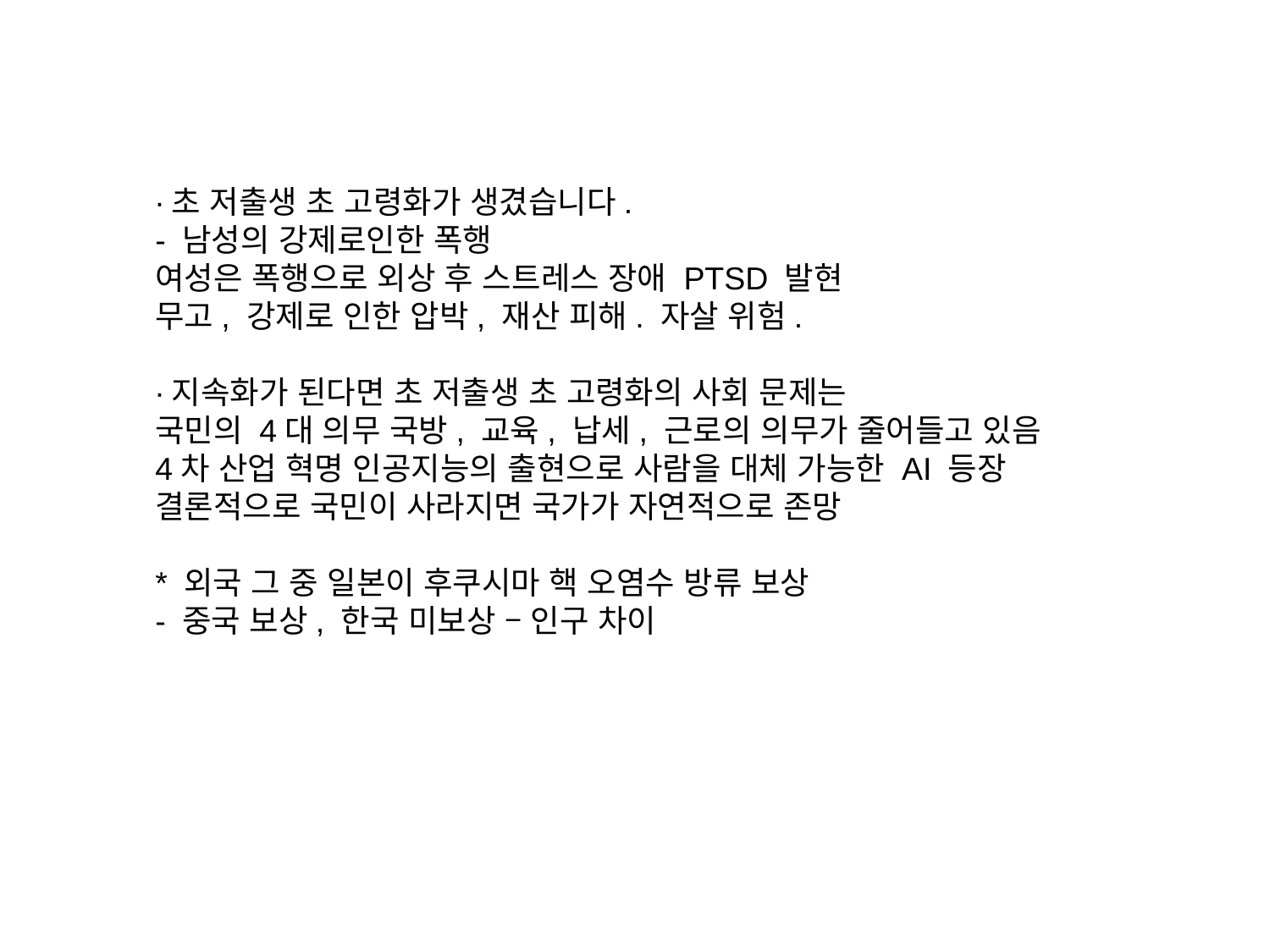

∙초 저출생 초 고령화가 생겼습니다.
- 남성의 강제로인한 폭행
여성은 폭행으로 외상 후 스트레스 장애 PTSD 발현
무고, 강제로 인한 압박, 재산 피해. 자살 위험.

∙지속화가 된다면 초 저출생 초 고령화의 사회 문제는
국민의 4대 의무 국방, 교육, 납세, 근로의 의무가 줄어들고 있음
4차 산업 혁명 인공지능의 출현으로 사람을 대체 가능한 AI 등장
결론적으로 국민이 사라지면 국가가 자연적으로 존망

* 외국 그 중 일본이 후쿠시마 핵 오염수 방류 보상
- 중국 보상, 한국 미보상 – 인구 차이